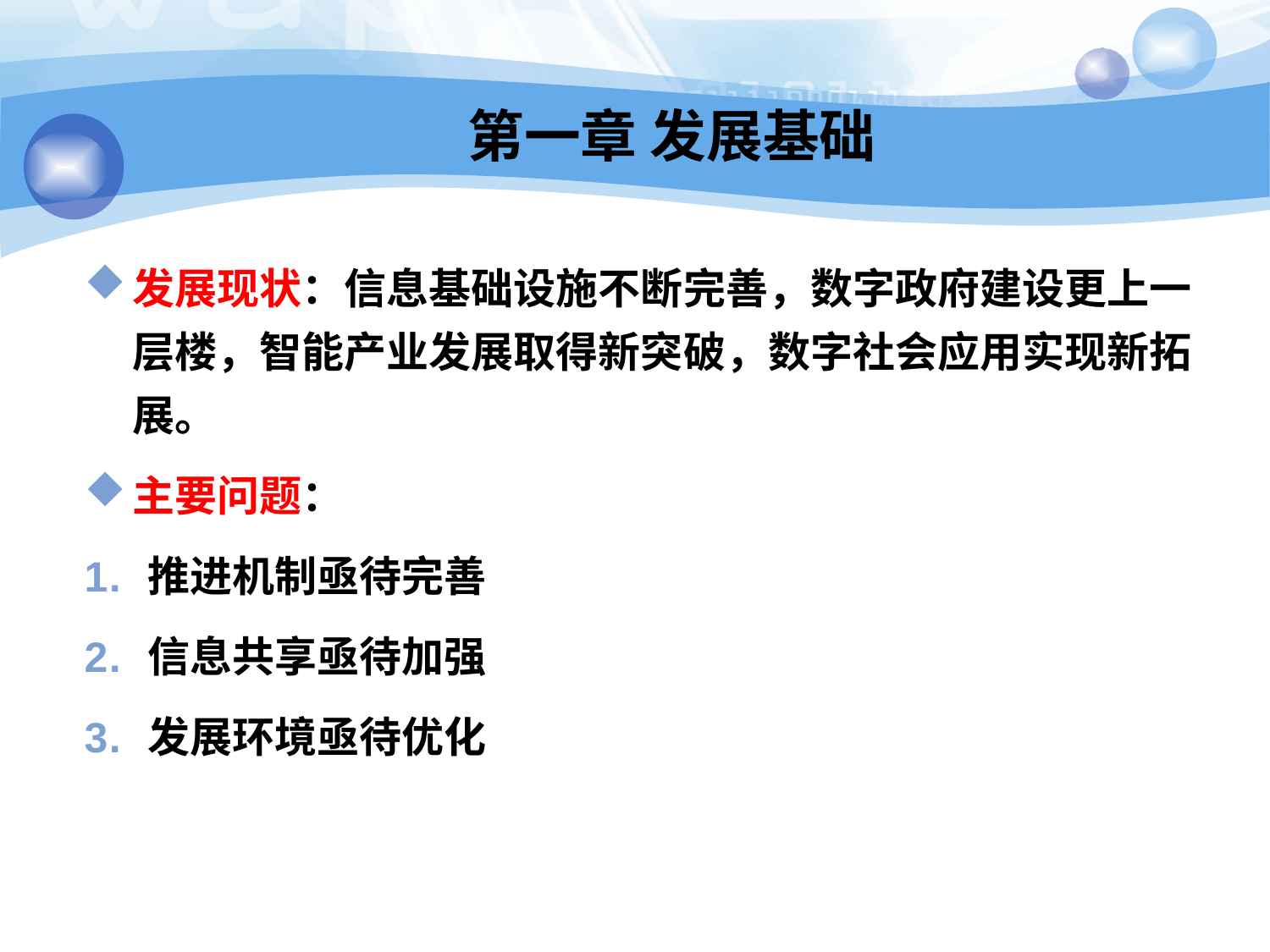

# 第一章 发展基础
发展现状：信息基础设施不断完善，数字政府建设更上一层楼，智能产业发展取得新突破，数字社会应用实现新拓展。
主要问题：
推进机制亟待完善
信息共享亟待加强
发展环境亟待优化